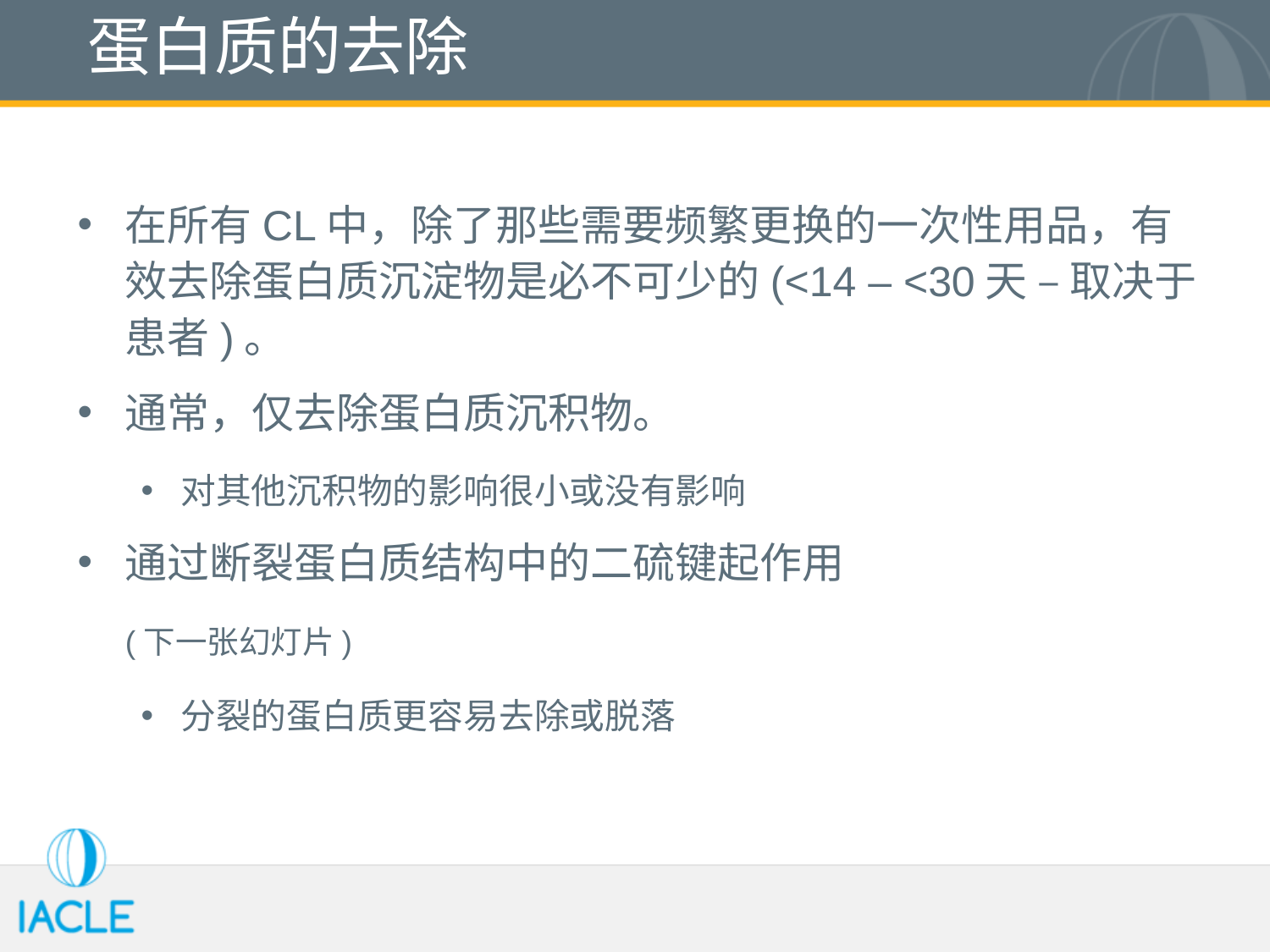

# 蛋白质的去除
在所有CL中，除了那些需要频繁更换的一次性用品，有效去除蛋白质沉淀物是必不可少的(<14 – <30天 – 取决于患者)。
通常，仅去除蛋白质沉积物。
对其他沉积物的影响很小或没有影响
通过断裂蛋白质结构中的二硫键起作用
	(下一张幻灯片)
分裂的蛋白质更容易去除或脱落